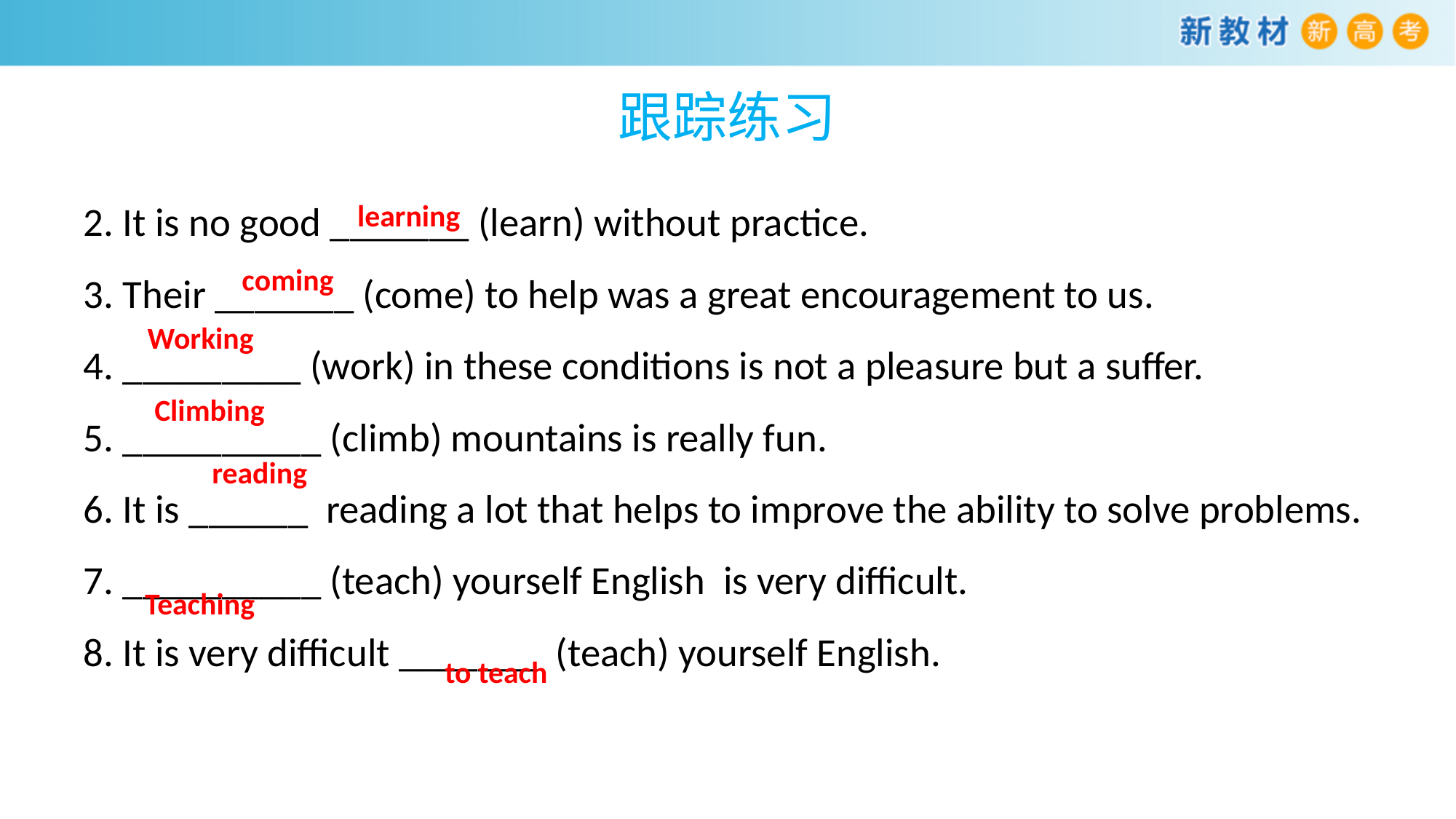

# 跟踪练习
2. It is no good _______ (learn) without practice.
3. Their _______ (come) to help was a great encouragement to us.
4. _________ (work) in these conditions is not a pleasure but a suffer.
5. __________ (climb) mountains is really fun.
6. It is ______  reading a lot that helps to improve the ability to solve problems.
7. __________ (teach) yourself English  is very difficult.
8. It is very difficult _______  (teach) yourself English.
learning
coming
Working
Climbing
reading
 Teaching
to teach